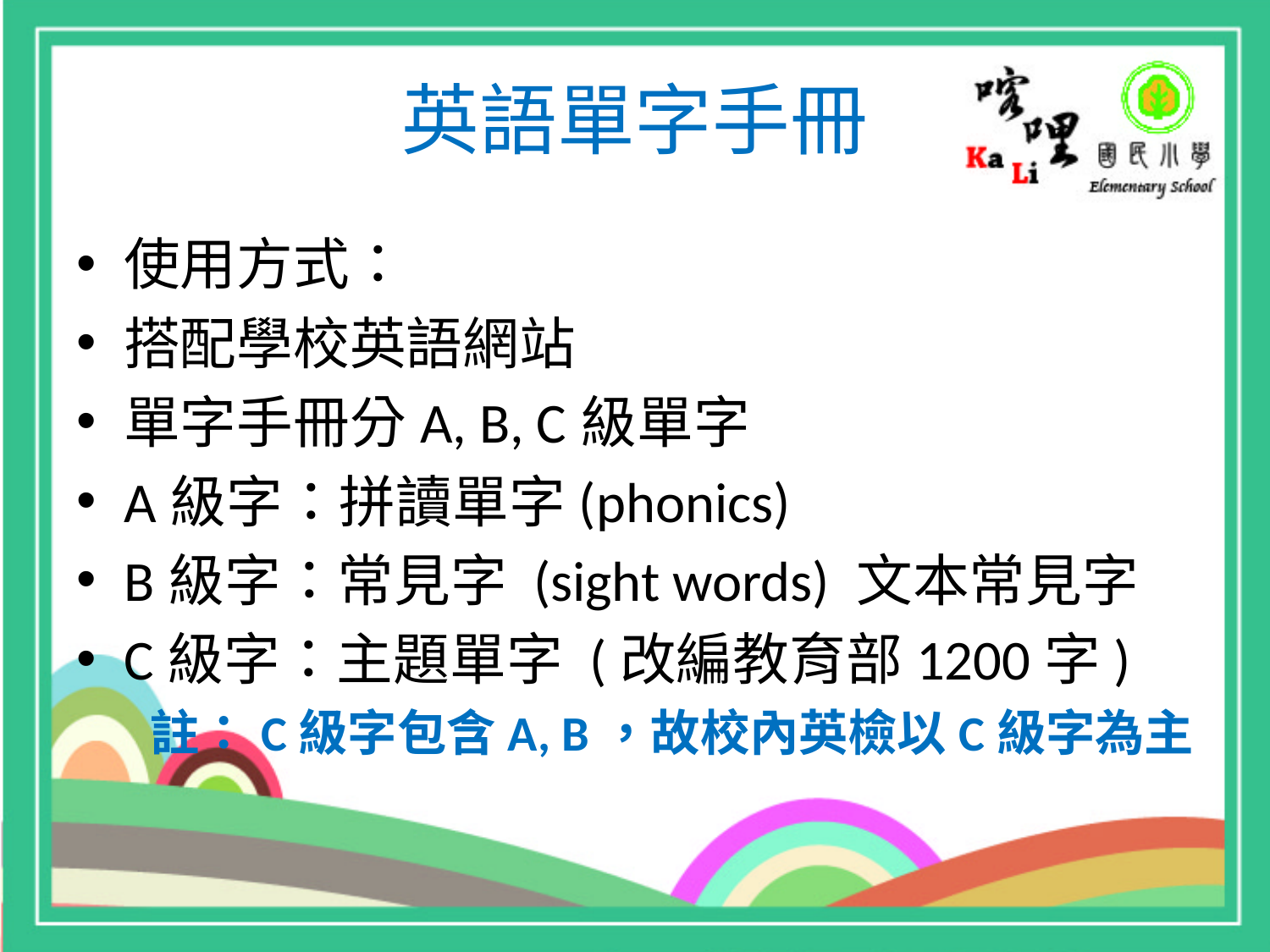

# 英語單字手冊
使用方式：
搭配學校英語網站
單字手冊分A, B, C級單字
A級字：拼讀單字(phonics)
B級字：常見字 (sight words) 文本常見字
C級字：主題單字 (改編教育部1200字)
註：C級字包含A, B，故校內英檢以C級字為主